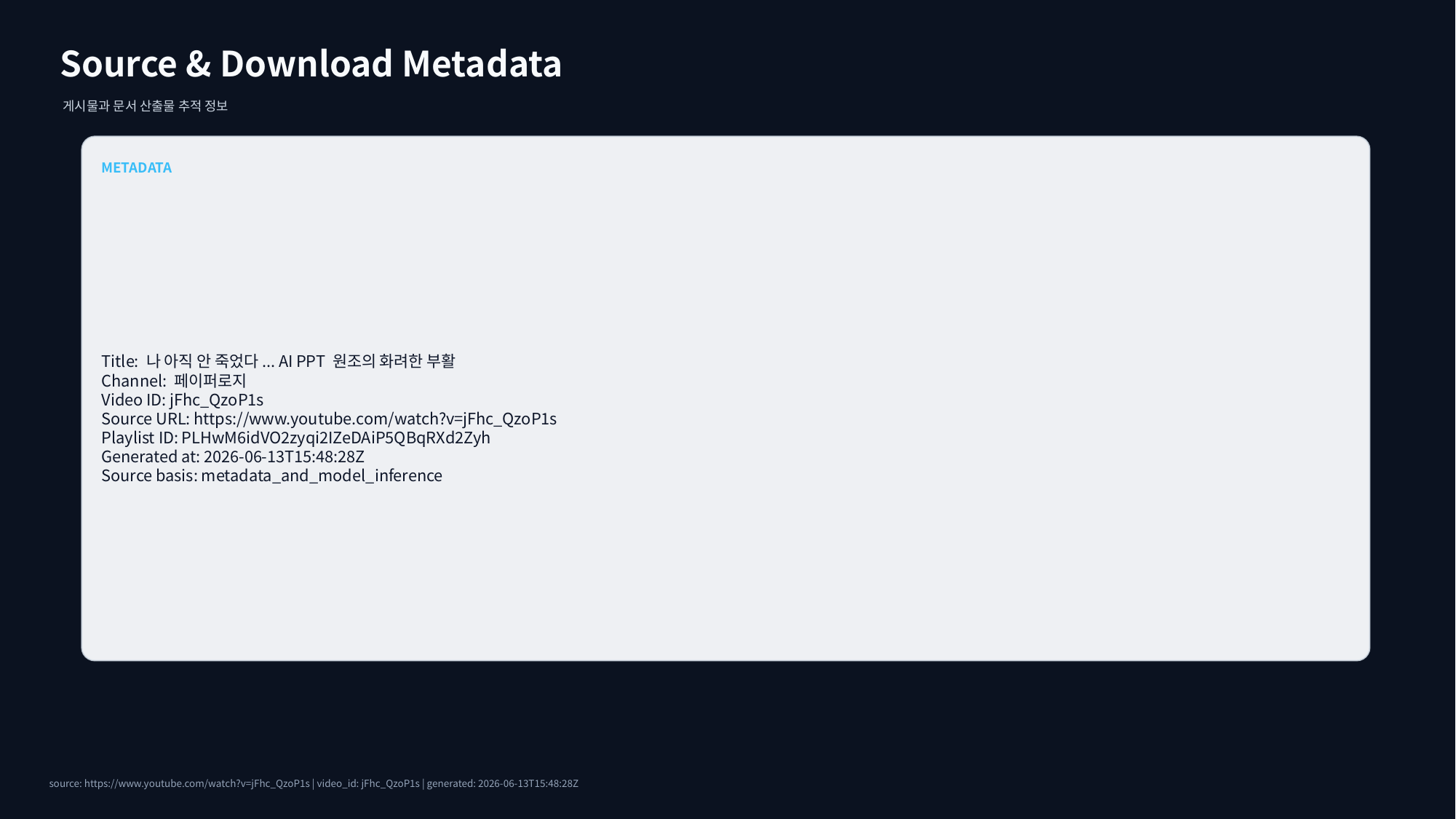

Source & Download Metadata
게시물과 문서 산출물 추적 정보

METADATA
Title: 나 아직 안 죽었다... AI PPT 원조의 화려한 부활
Channel: 페이퍼로지
Video ID: jFhc_QzoP1s
Source URL: https://www.youtube.com/watch?v=jFhc_QzoP1s
Playlist ID: PLHwM6idVO2zyqi2IZeDAiP5QBqRXd2Zyh
Generated at: 2026-06-13T15:48:28Z
Source basis: metadata_and_model_inference
source: https://www.youtube.com/watch?v=jFhc_QzoP1s | video_id: jFhc_QzoP1s | generated: 2026-06-13T15:48:28Z